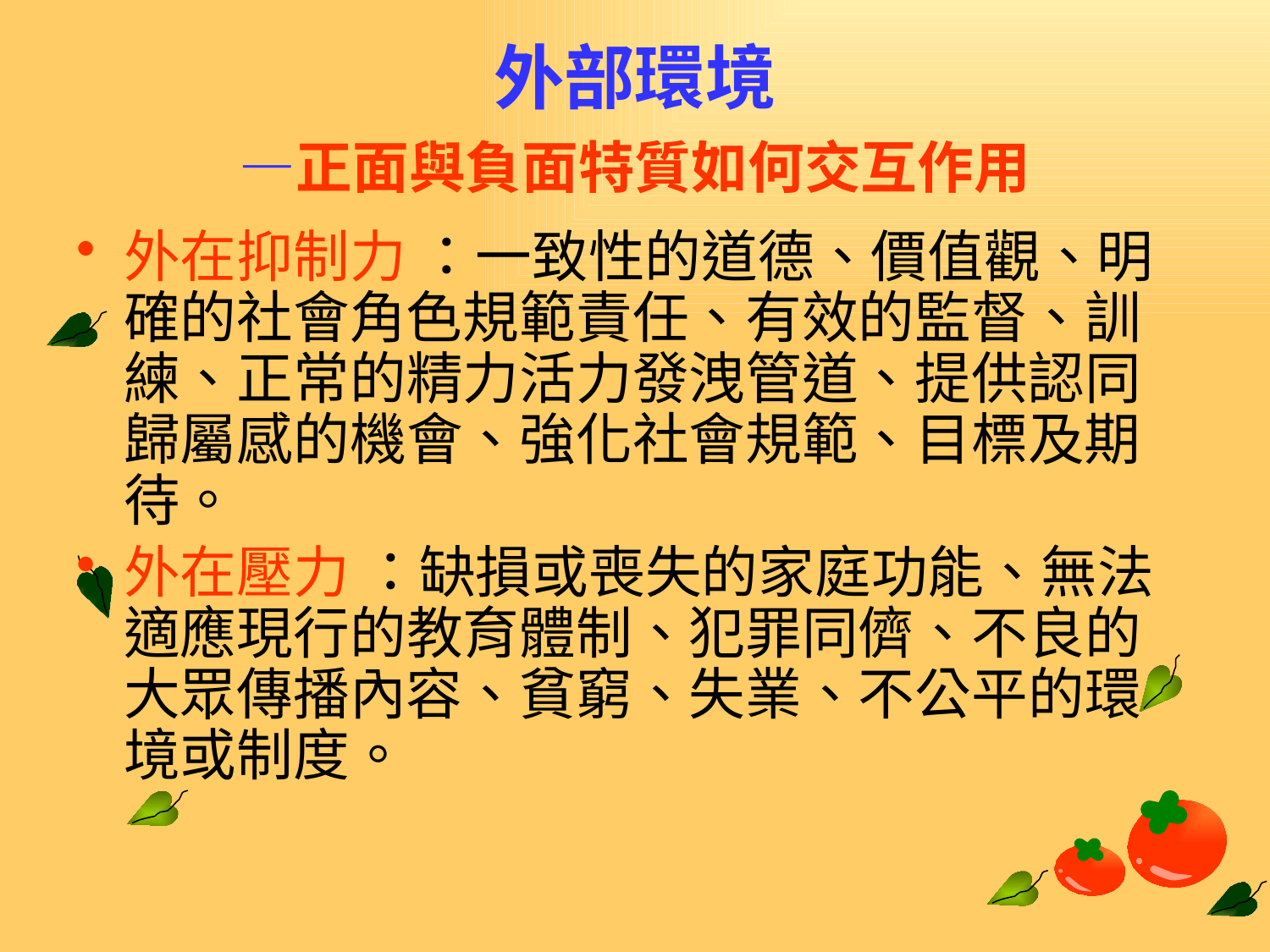

# 外部環境 —正面與負面特質如何交互作用
外在抑制力 ：一致性的道德、價值觀、明確的社會角色規範責任、有效的監督、訓練、正常的精力活力發洩管道、提供認同歸屬感的機會、強化社會規範、目標及期待。
外在壓力 ：缺損或喪失的家庭功能、無法適應現行的教育體制、犯罪同儕、不良的大眾傳播內容、貧窮、失業、不公平的環境或制度。